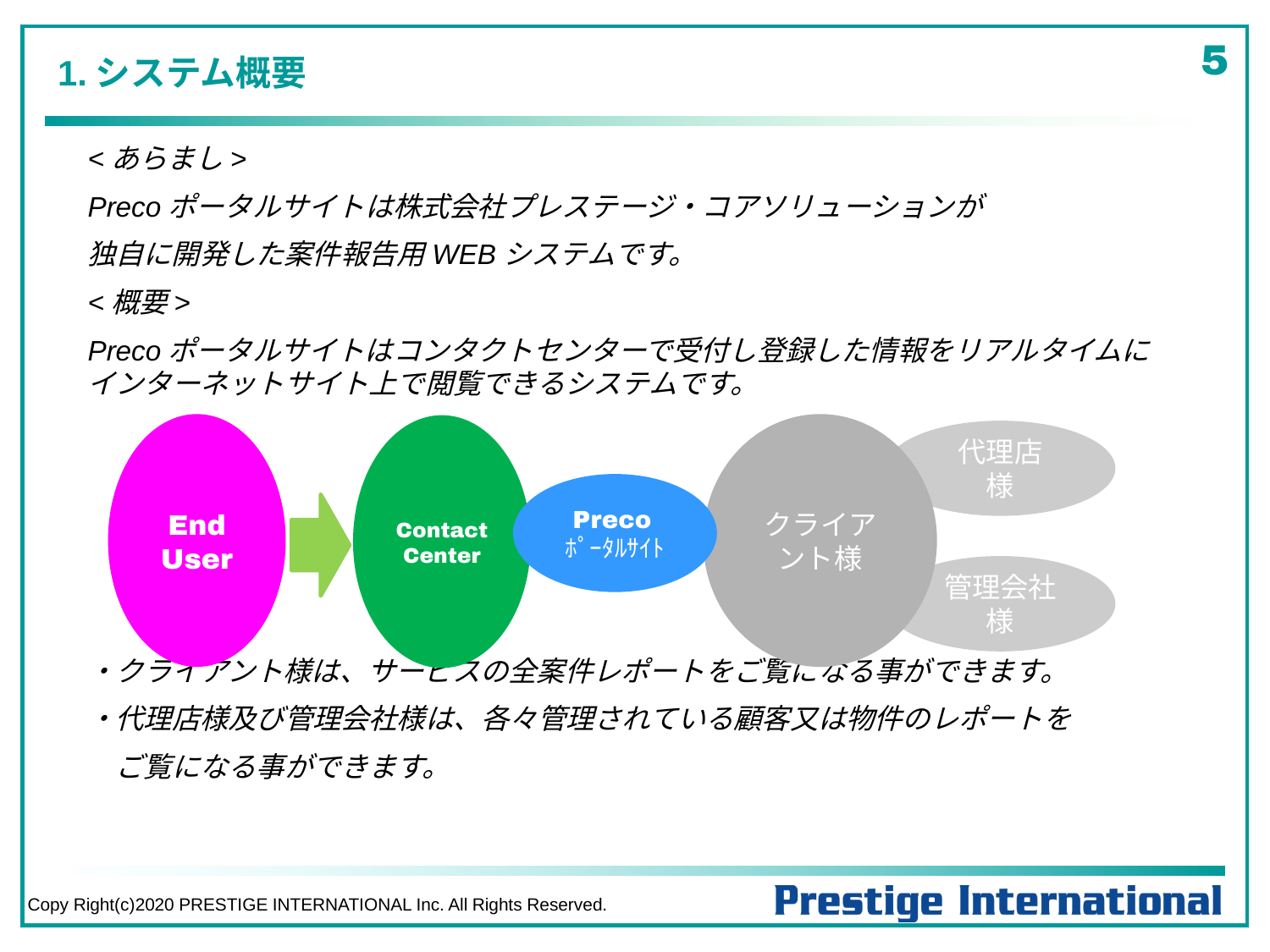

# 1.システム概要
5
<あらまし>
Precoポータルサイトは株式会社プレステージ・コアソリューションが
独自に開発した案件報告用WEBシステムです。
<概要>
Precoポータルサイトはコンタクトセンターで受付し登録した情報をリアルタイムにインターネットサイト上で閲覧できるシステムです。

・クライアント様は、サービスの全案件レポートをご覧になる事ができます。
・代理店様及び管理会社様は、各々管理されている顧客又は物件のレポートを
　ご覧になる事ができます。

End
User
クライアント様
Contact
Center
代理店
様
Precoﾎﾟｰﾀﾙｻｲﾄ

管理会社
様
Copy Right(c)2020 PRESTIGE INTERNATIONAL Inc. All Rights Reserved.